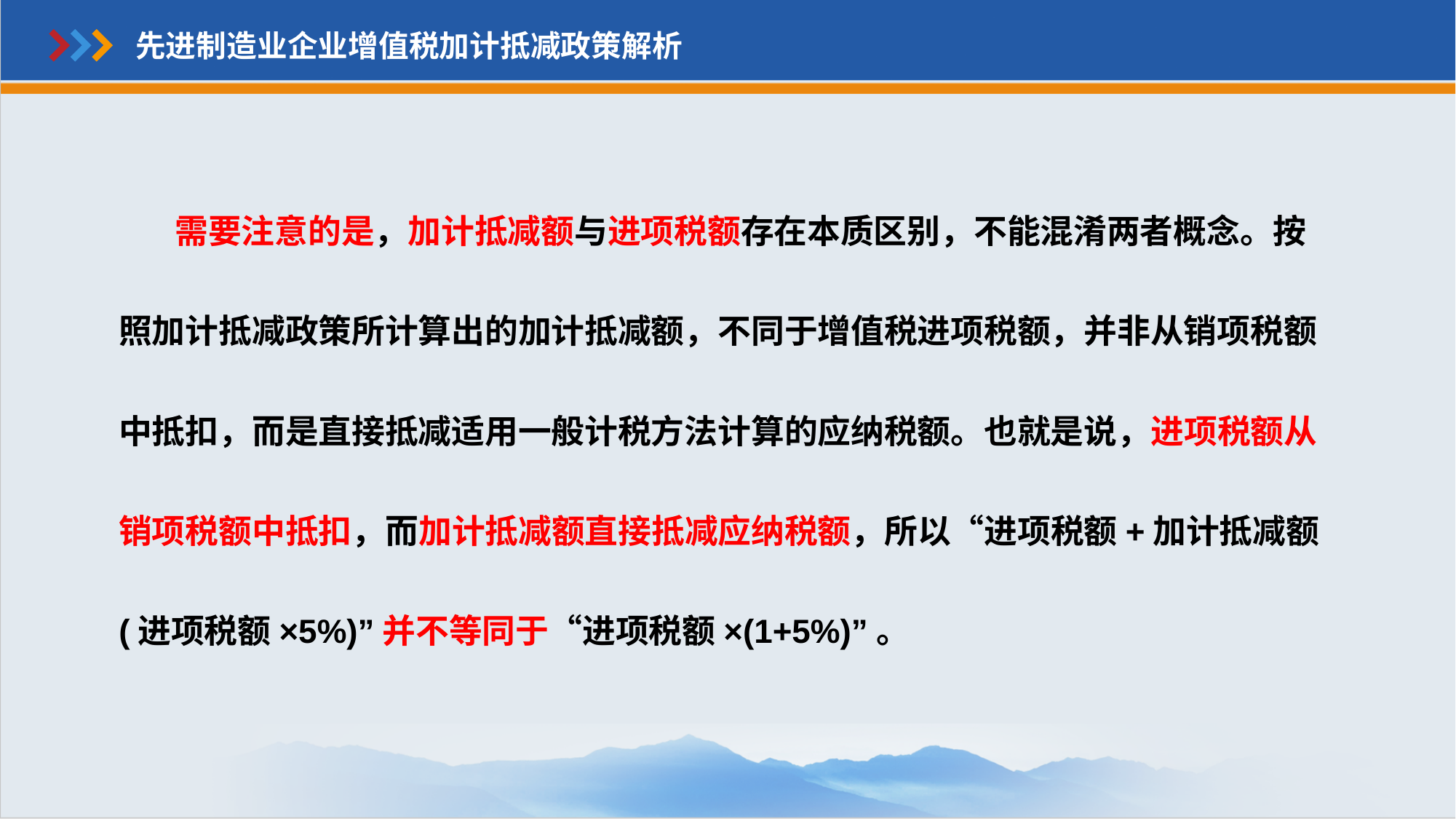

先进制造业企业增值税加计抵减政策解析

        需要注意的是，加计抵减额与进项税额存在本质区别，不能混淆两者概念。按照加计抵减政策所计算出的加计抵减额，不同于增值税进项税额，并非从销项税额中抵扣，而是直接抵减适用一般计税方法计算的应纳税额。也就是说，进项税额从销项税额中抵扣，而加计抵减额直接抵减应纳税额，所以“进项税额+加计抵减额(进项税额×5%)”并不等同于“进项税额×(1+5%)”。